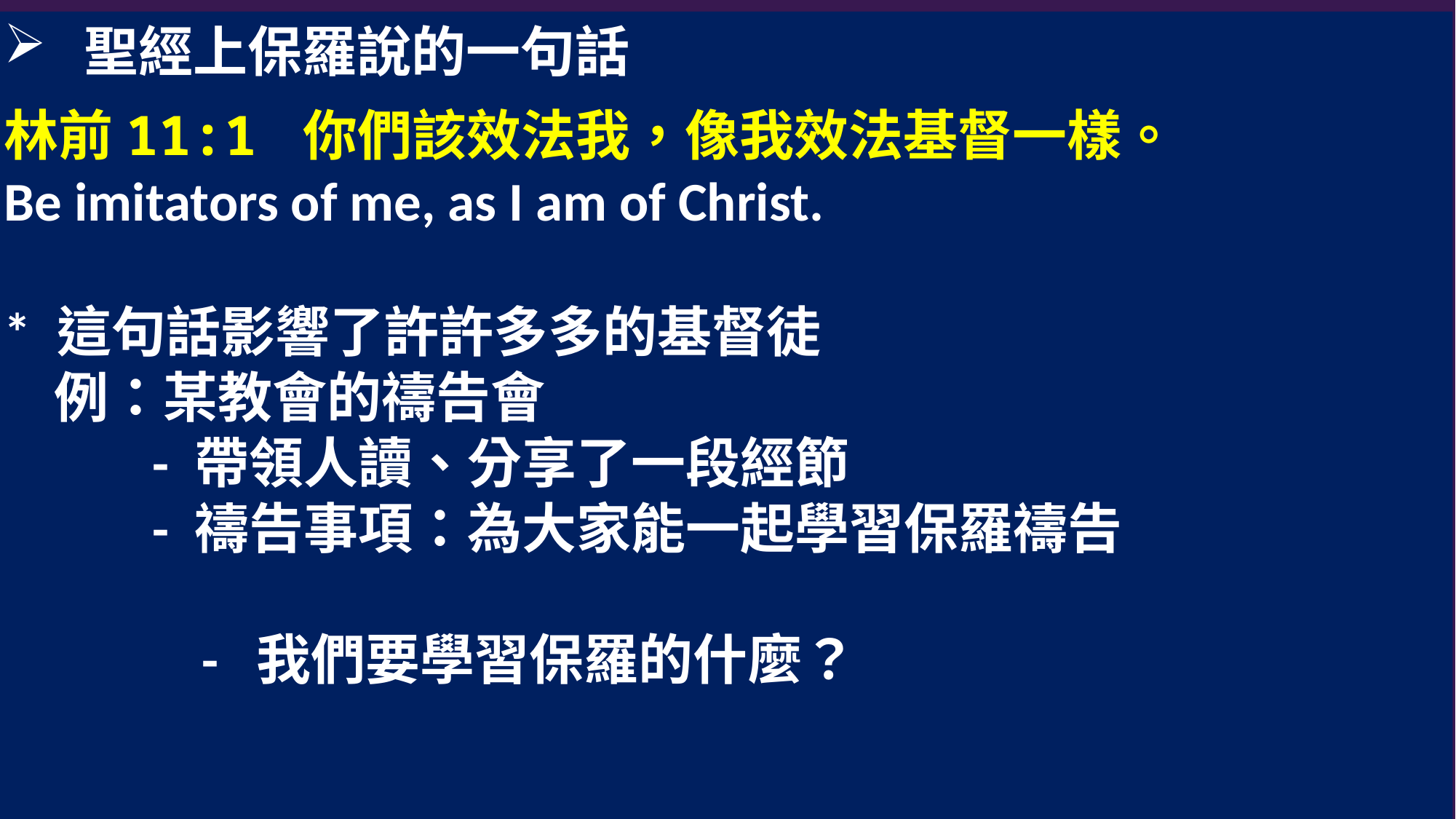

聖經上保羅說的一句話

林前11:1 你們該效法我，像我效法基督一樣。
Be imitators of me, as I am of Christ.

* 這句話影響了許許多多的基督徒
   例：某教會的禱告會
            - 帶領人讀、分享了一段經節
            - 禱告事項：為大家能一起學習保羅禱告

                -  我們要學習保羅的什麼？

# 下